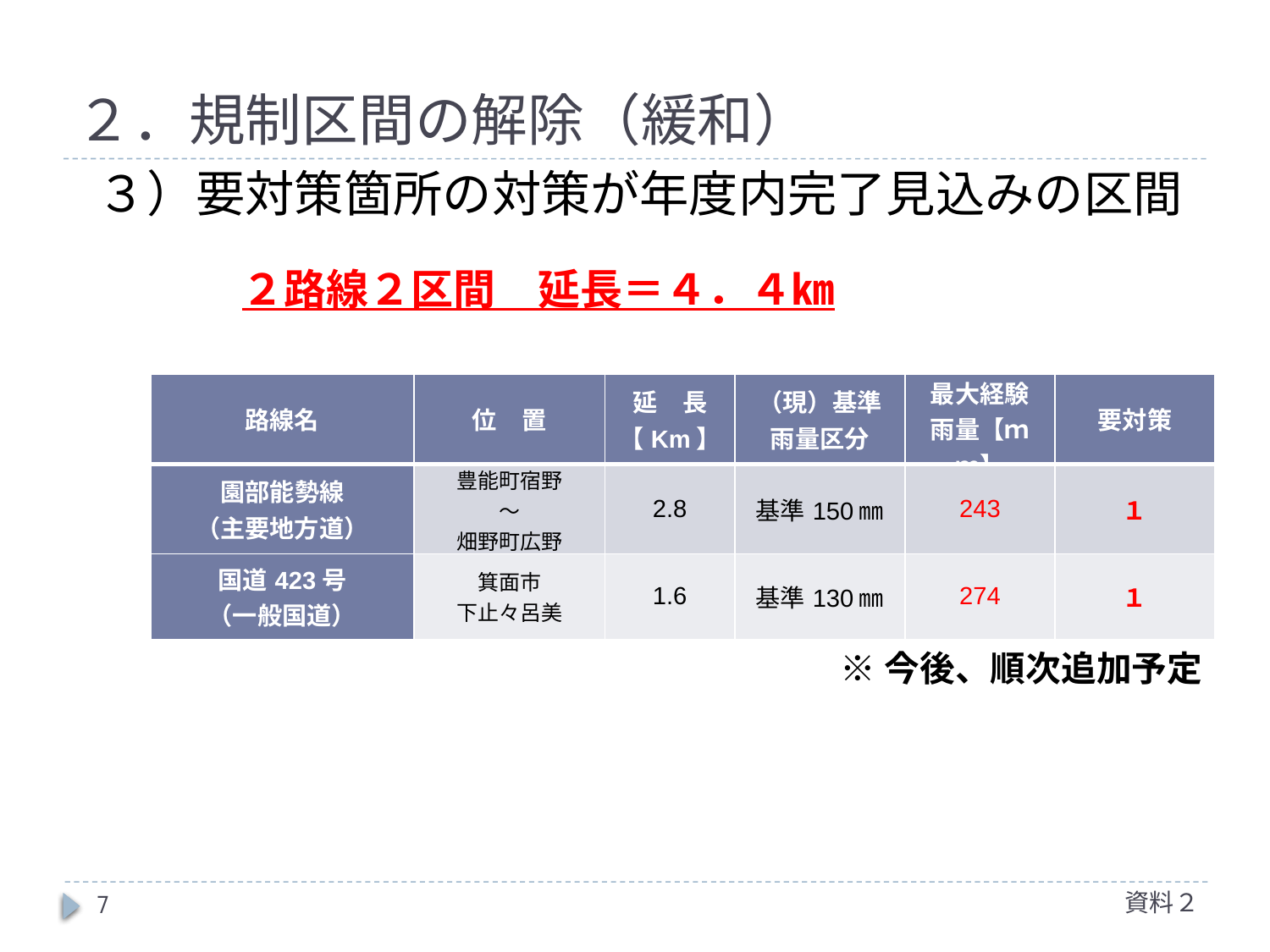

# ２．規制区間の解除（緩和）
３）要対策箇所の対策が年度内完了見込みの区間
　　２路線２区間　延長＝４．４㎞
| 路線名 | 位　置 | 延　長 【Km】 | （現）基準 雨量区分 | 最大経験 雨量【ｍｍ】 | 要対策 |
| --- | --- | --- | --- | --- | --- |
| 園部能勢線 （主要地方道） | 豊能町宿野 ～ 畑野町広野 | 2.8 | 基準150㎜ | 243 | １ |
| 国道423号 （一般国道） | 箕面市 下止々呂美 | 1.6 | 基準130㎜ | 274 | １ |
※今後、順次追加予定
資料２
7